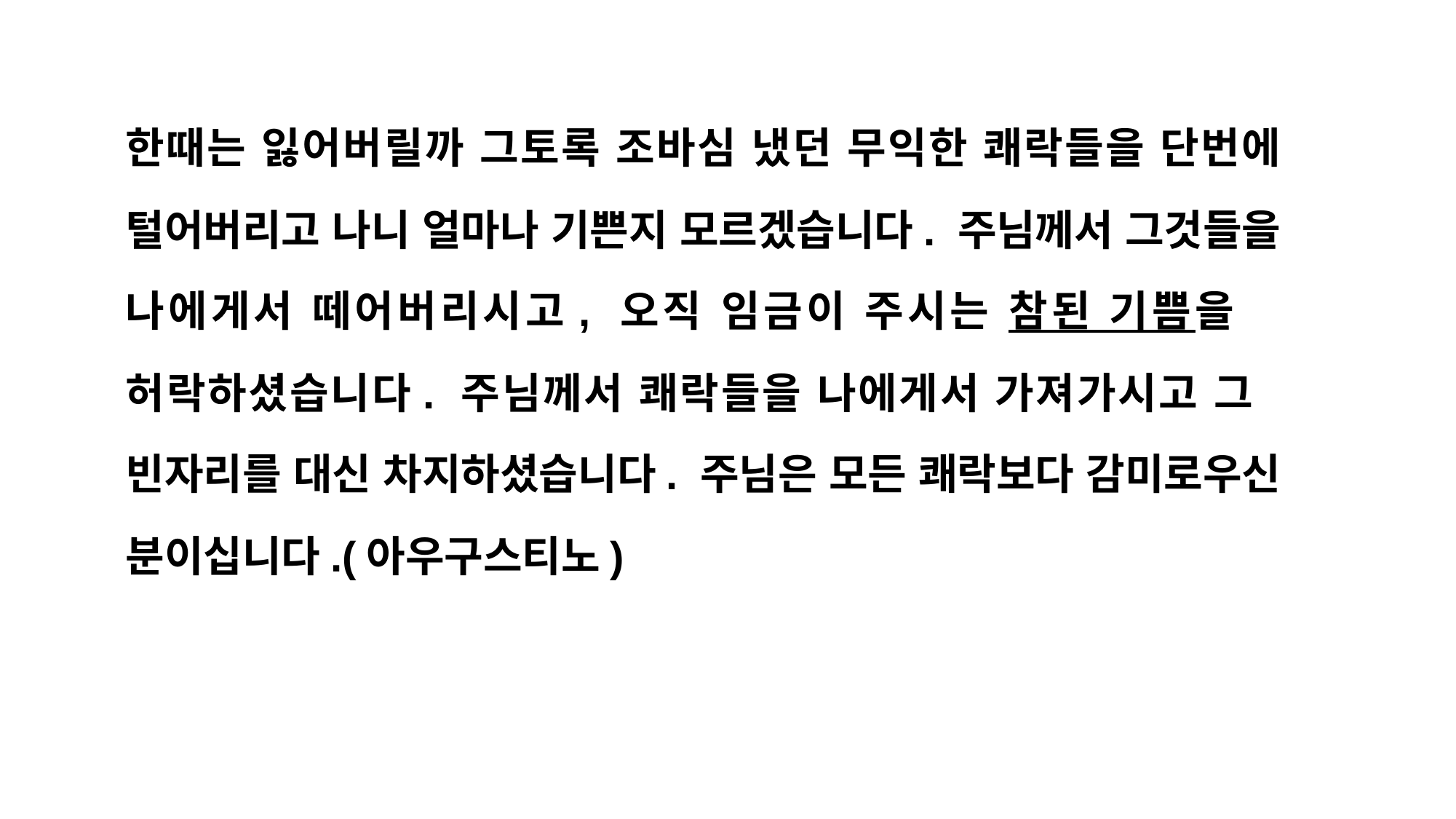

한때는 잃어버릴까 그토록 조바심 냈던 무익한 쾌락들을 단번에 털어버리고 나니 얼마나 기쁜지 모르겠습니다. 주님께서 그것들을 나에게서 떼어버리시고, 오직 임금이 주시는 참된 기쁨을    허락하셨습니다. 주님께서 쾌락들을 나에게서 가져가시고 그   빈자리를 대신 차지하셨습니다. 주님은 모든 쾌락보다 감미로우신 분이십니다.(아우구스티노)